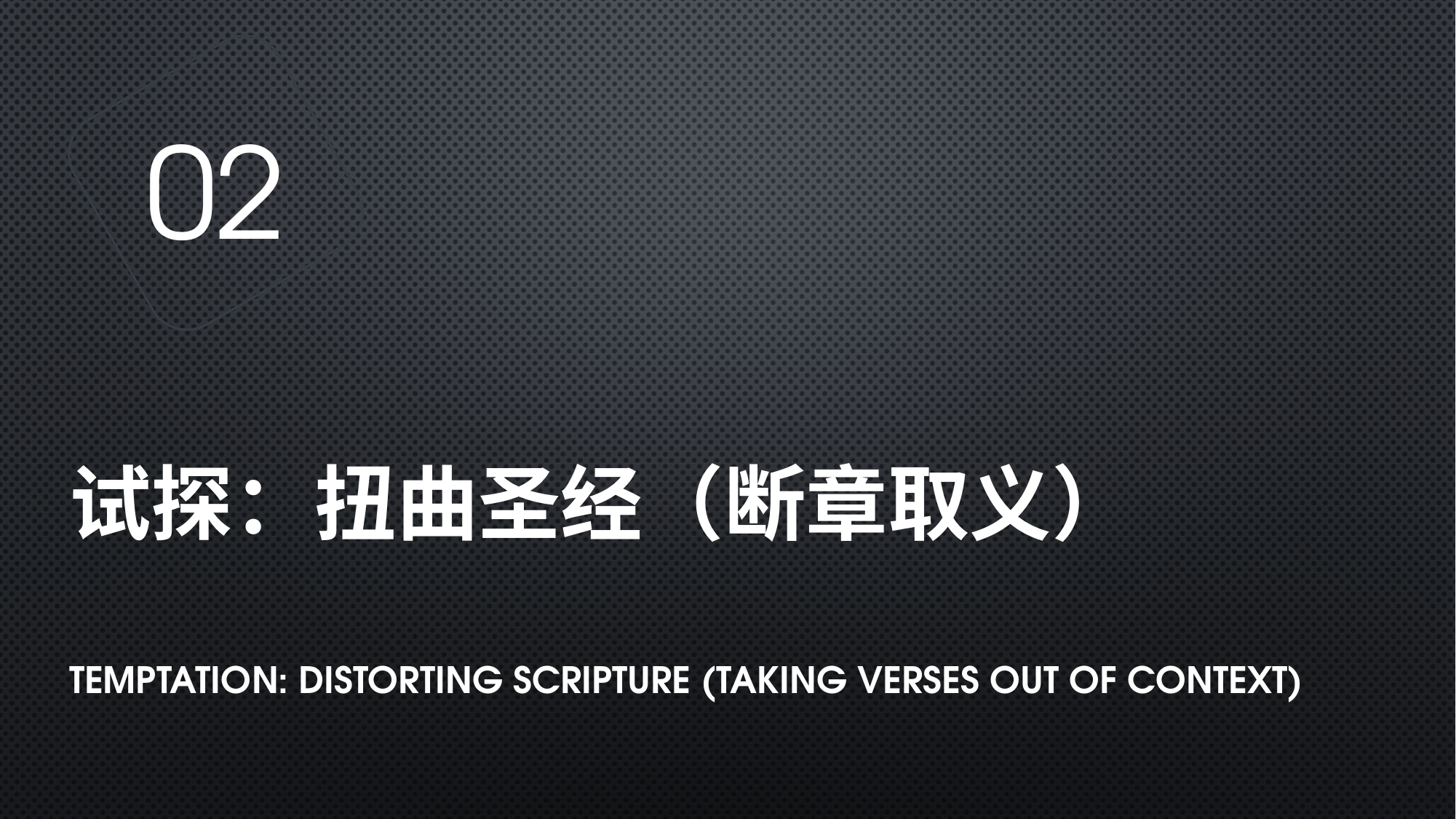

02
# 试探：扭曲圣经（断章取义）
Temptation: Distorting Scripture (Taking Verses Out of Context)